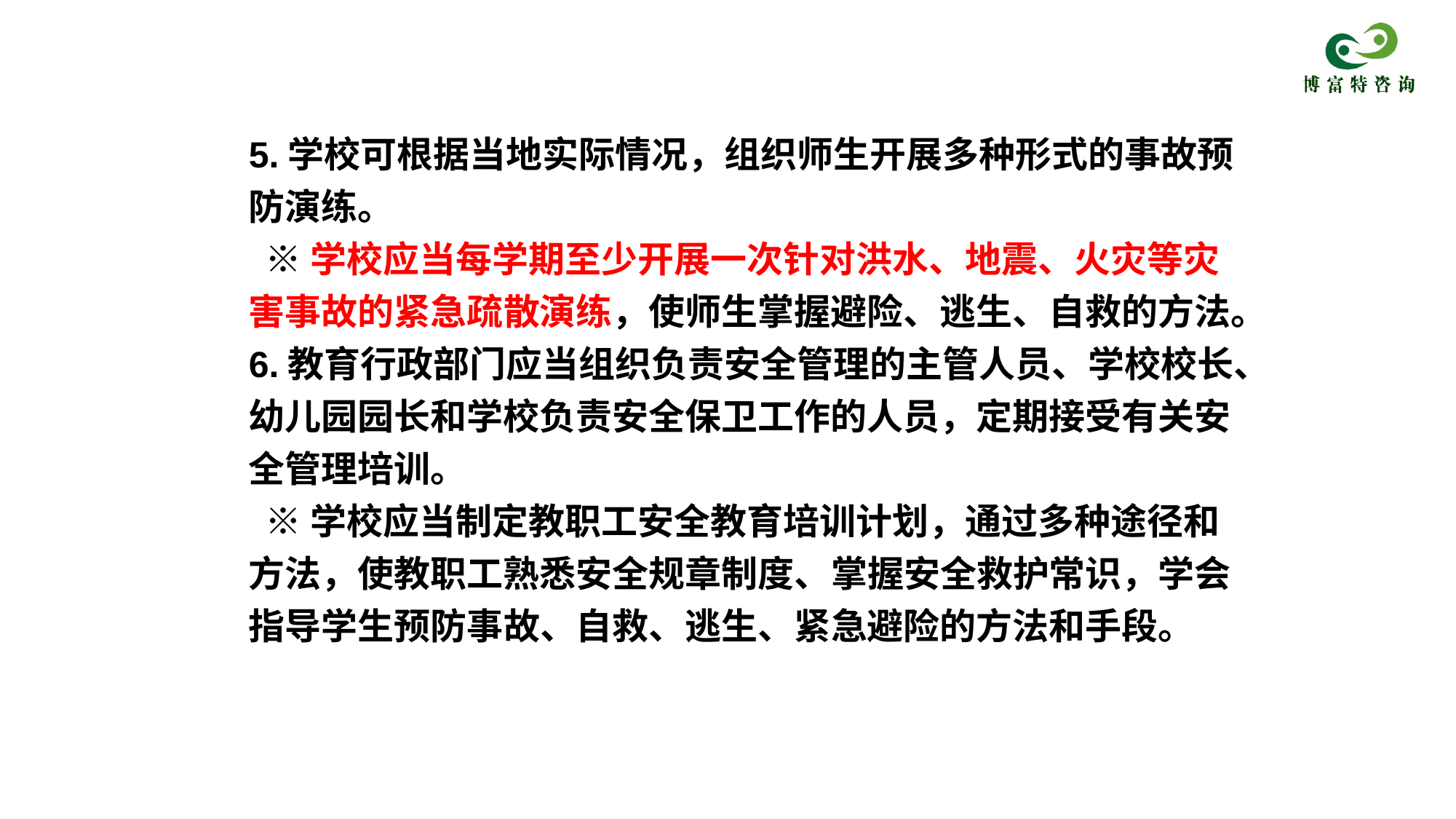

5.学校可根据当地实际情况，组织师生开展多种形式的事故预防演练。
  ※学校应当每学期至少开展一次针对洪水、地震、火灾等灾害事故的紧急疏散演练，使师生掌握避险、逃生、自救的方法。
6.教育行政部门应当组织负责安全管理的主管人员、学校校长、幼儿园园长和学校负责安全保卫工作的人员，定期接受有关安全管理培训。
  ※学校应当制定教职工安全教育培训计划，通过多种途径和方法，使教职工熟悉安全规章制度、掌握安全救护常识，学会指导学生预防事故、自救、逃生、紧急避险的方法和手段。
21